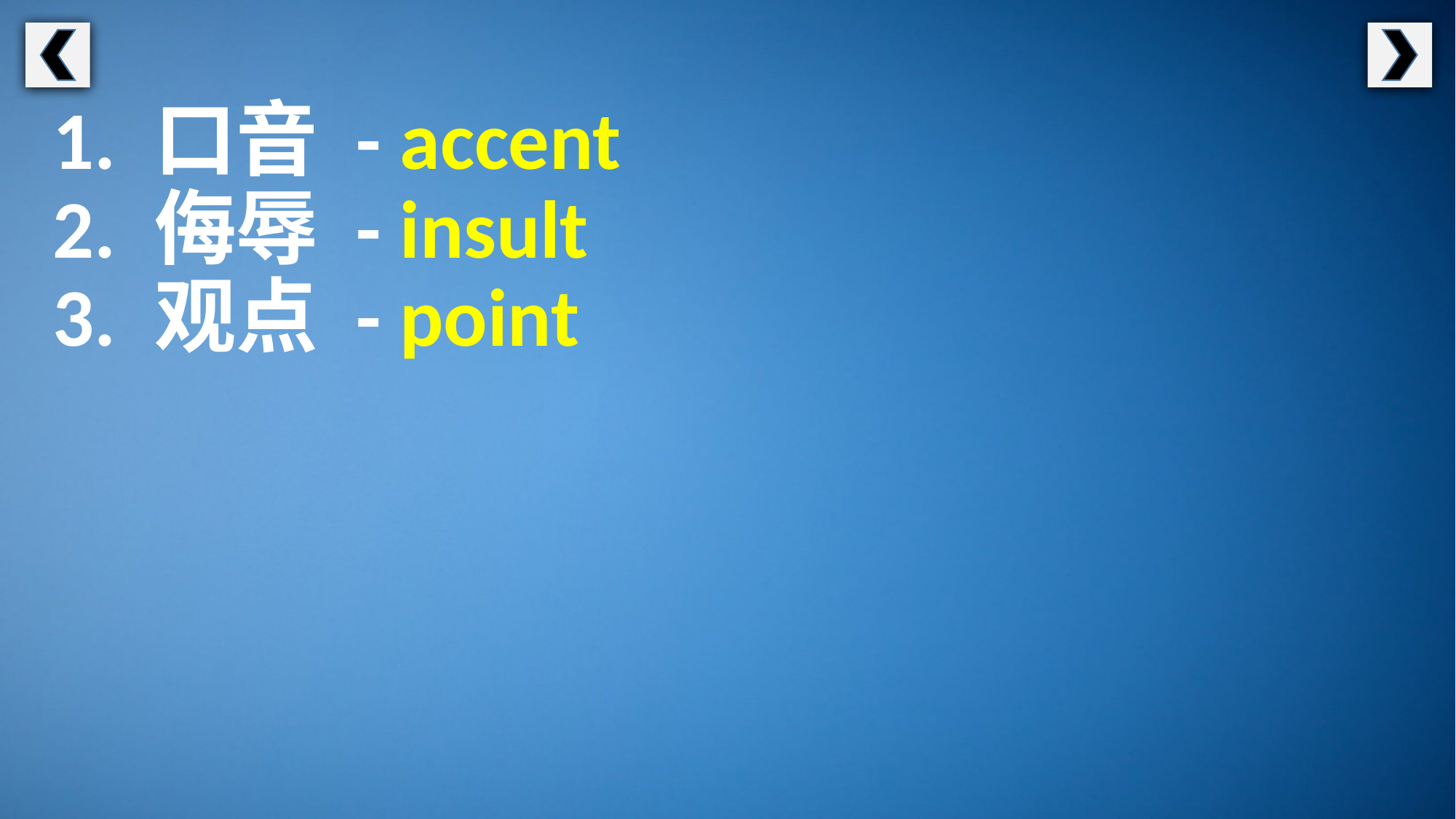

1. 口音 - accent
2. 侮辱 - insult
3. 观点 - point